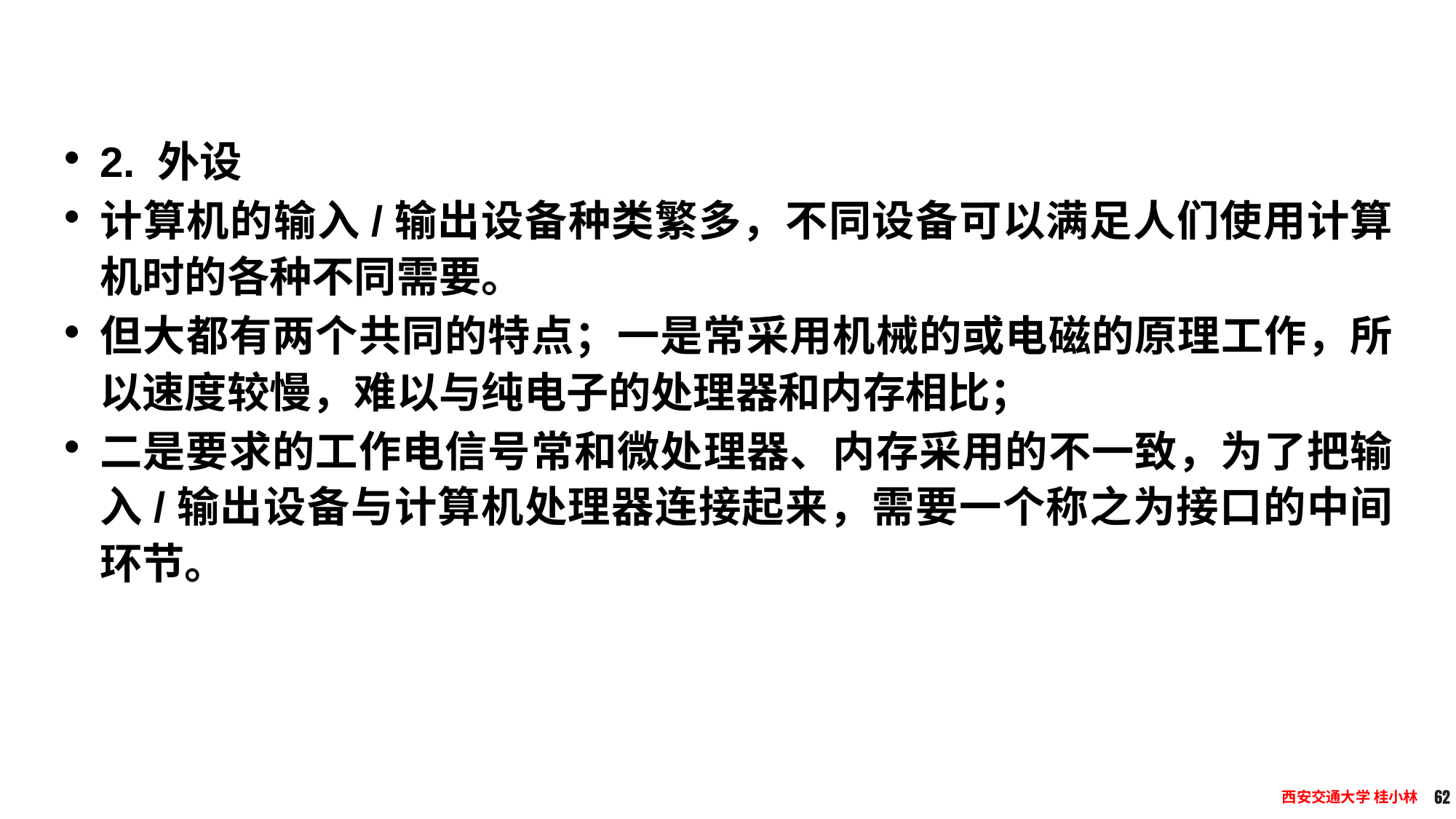

#
2. 外设
计算机的输入/输出设备种类繁多，不同设备可以满足人们使用计算机时的各种不同需要。
但大都有两个共同的特点；一是常采用机械的或电磁的原理工作，所以速度较慢，难以与纯电子的处理器和内存相比；
二是要求的工作电信号常和微处理器、内存采用的不一致，为了把输入/输出设备与计算机处理器连接起来，需要一个称之为接口的中间环节。